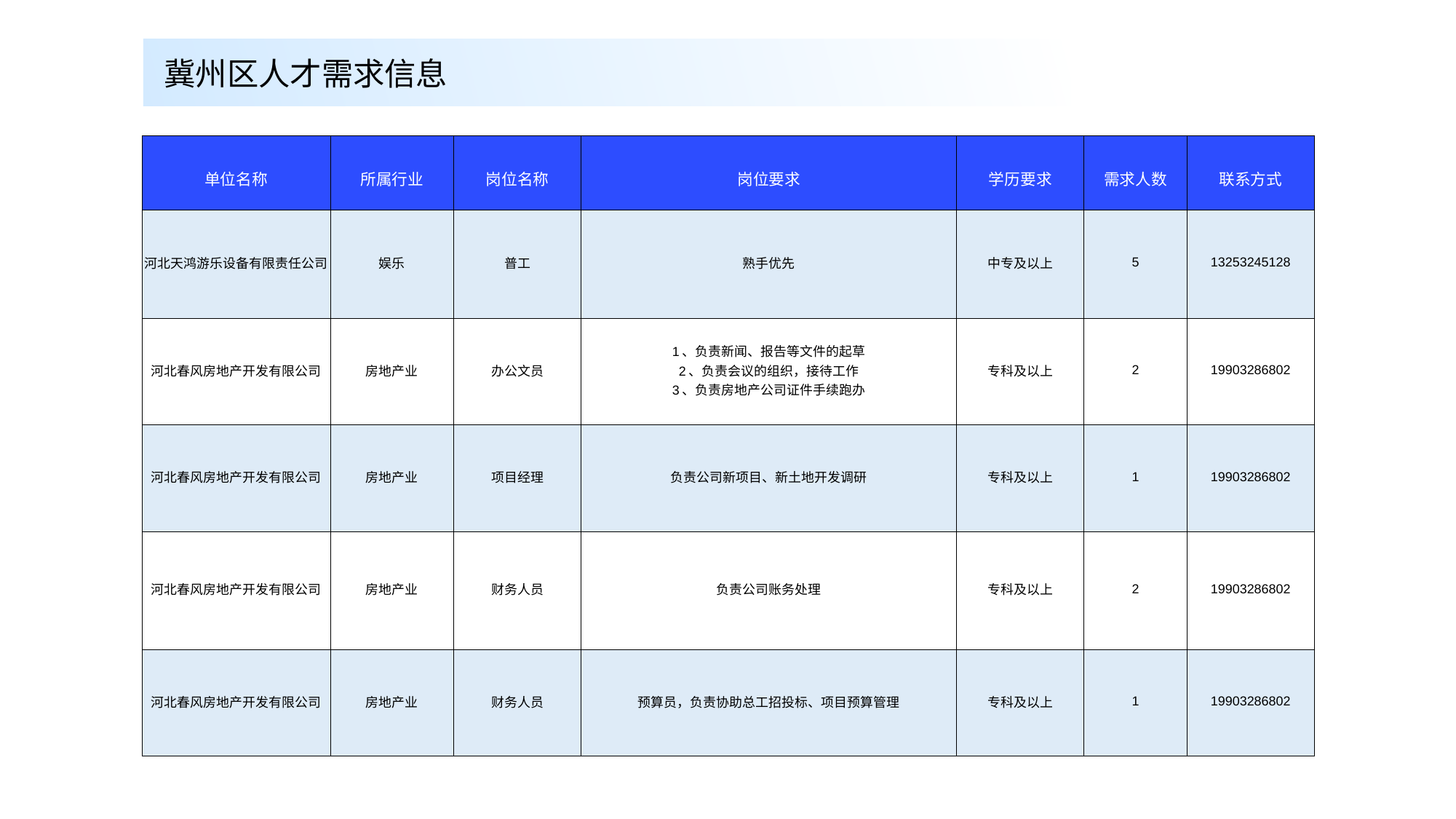

冀州区人才需求信息
| 单位名称 | 所属行业 | 岗位名称 | 岗位要求 | 学历要求 | 需求人数 | 联系方式 |
| --- | --- | --- | --- | --- | --- | --- |
| 河北天鸿游乐设备有限责任公司 | 娱乐 | 普工 | 熟手优先 | 中专及以上 | 5 | 13253245128 |
| 河北春风房地产开发有限公司 | 房地产业 | 办公文员 | 1、负责新闻、报告等文件的起草 2、负责会议的组织，接待工作 3、负责房地产公司证件手续跑办 | 专科及以上 | 2 | 19903286802 |
| 河北春风房地产开发有限公司 | 房地产业 | 项目经理 | 负责公司新项目、新土地开发调研 | 专科及以上 | 1 | 19903286802 |
| 河北春风房地产开发有限公司 | 房地产业 | 财务人员 | 负责公司账务处理 | 专科及以上 | 2 | 19903286802 |
| 河北春风房地产开发有限公司 | 房地产业 | 财务人员 | 预算员，负责协助总工招投标、项目预算管理 | 专科及以上 | 1 | 19903286802 |
10